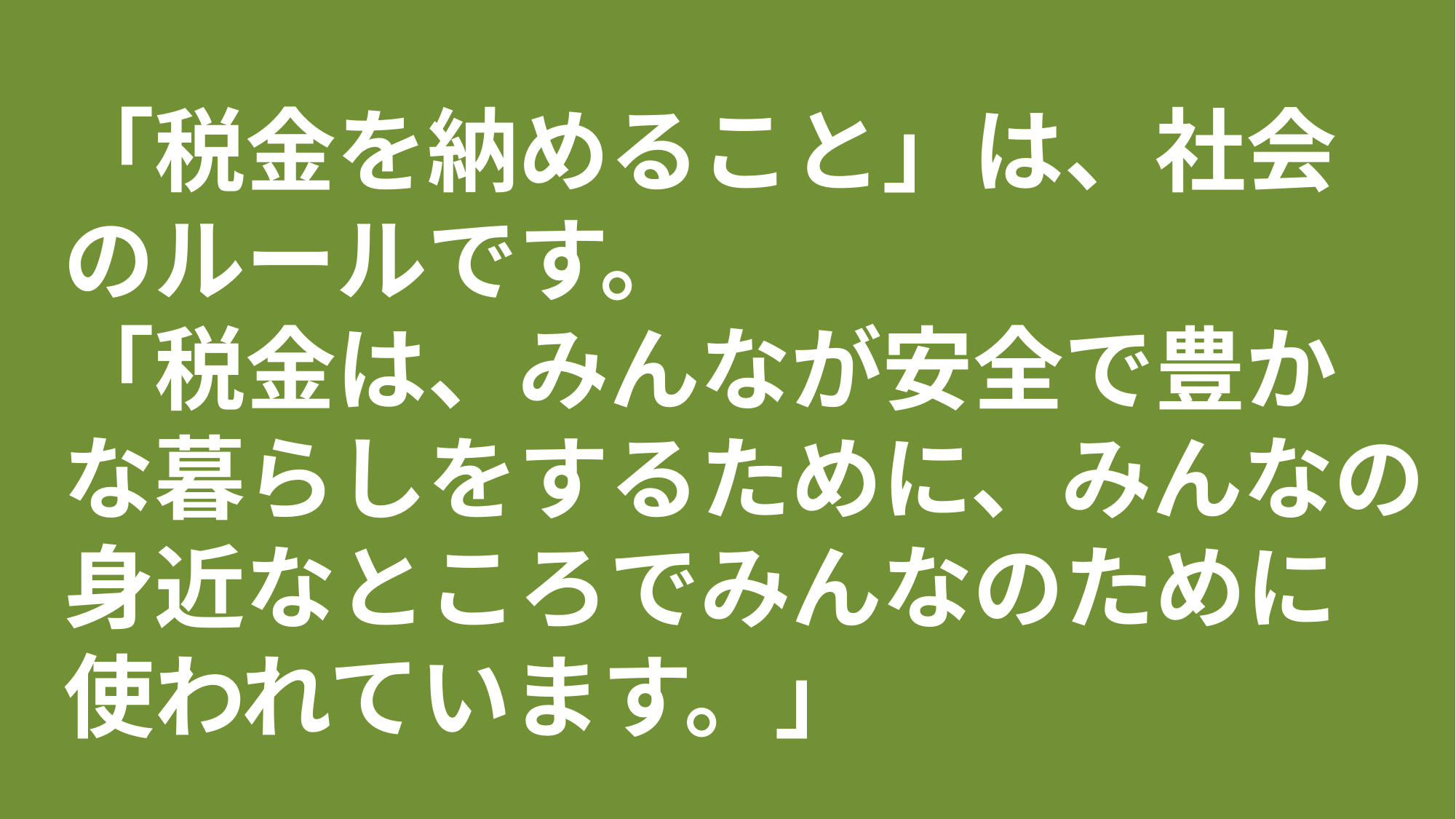

「税金を納めること」は、社会のルールです。
「税金は、みんなが安全で豊かな暮らしをするために、みんなの身近なところでみんなのために使われています。」